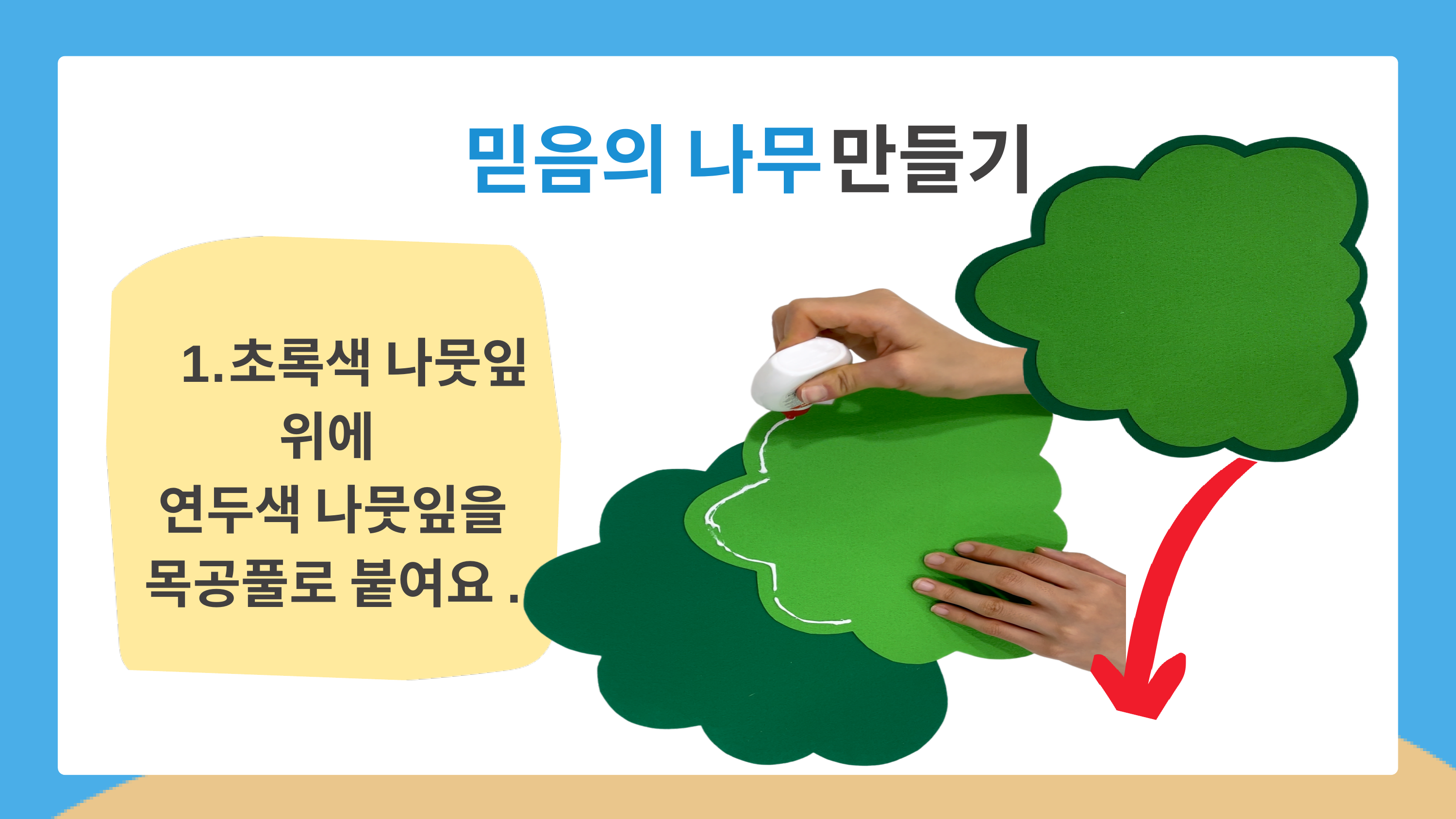

믿음의 나무
만들기

초록색 나뭇잎
위에
연두색 나뭇잎을
목공풀로 붙여요.